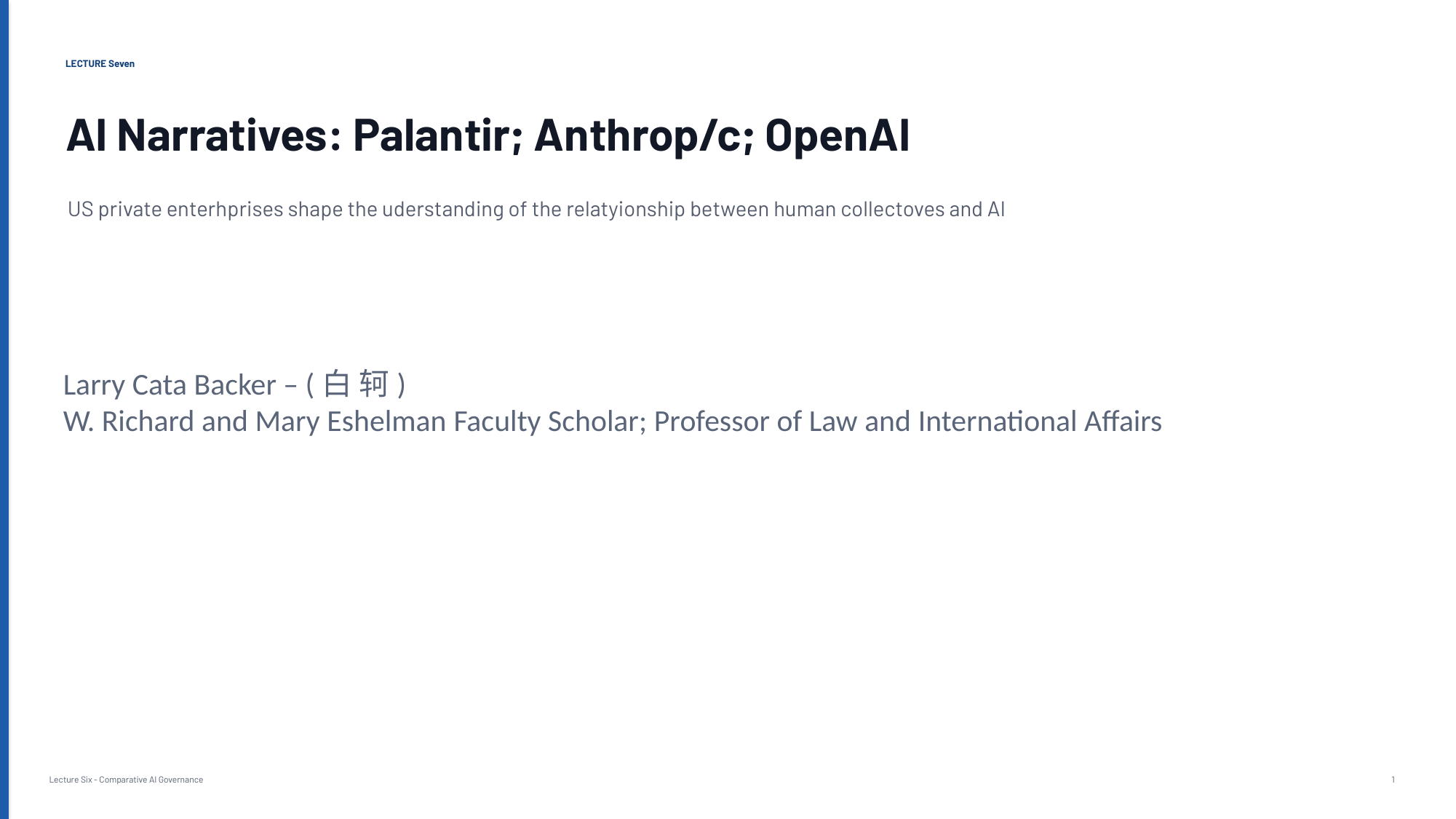

LECTURE Seven
AI Narratives: Palantir; Anthrop/c; OpenAI
US private enterhprises shape the uderstanding of the relatyionship between human collectoves and AI
Larry Cata Backer – (白 轲)
W. Richard and Mary Eshelman Faculty Scholar; Professor of Law and International Affairs
Lecture Six - Comparative AI Governance
1